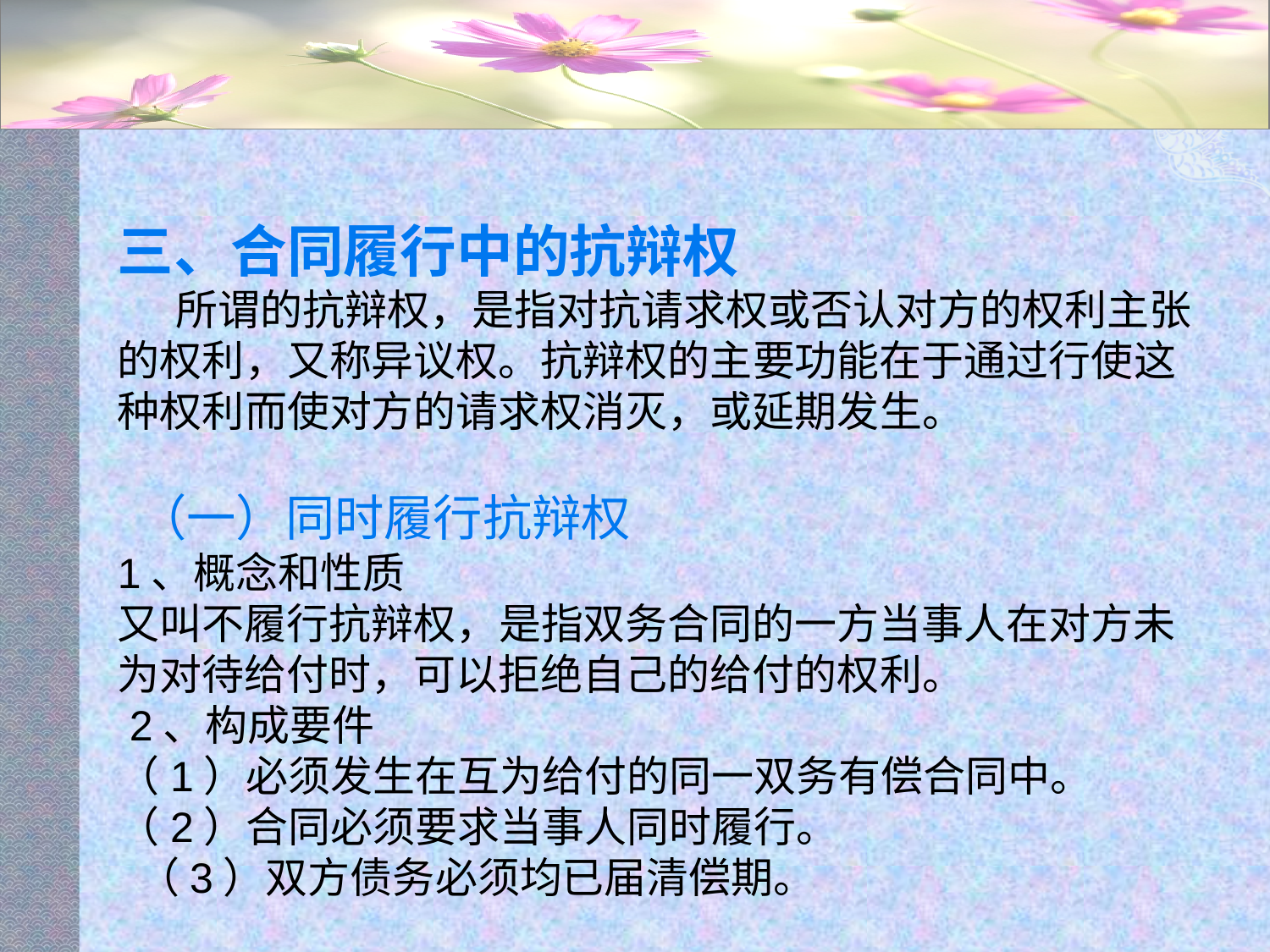

#
三、合同履行中的抗辩权
     所谓的抗辩权，是指对抗请求权或否认对方的权利主张的权利，又称异议权。抗辩权的主要功能在于通过行使这种权利而使对方的请求权消灭，或延期发生。

 （一）同时履行抗辩权
1、概念和性质
又叫不履行抗辩权，是指双务合同的一方当事人在对方未为对待给付时，可以拒绝自己的给付的权利。
 2、构成要件
（1）必须发生在互为给付的同一双务有偿合同中。
（2）合同必须要求当事人同时履行。
 （3）双方债务必须均已届清偿期。